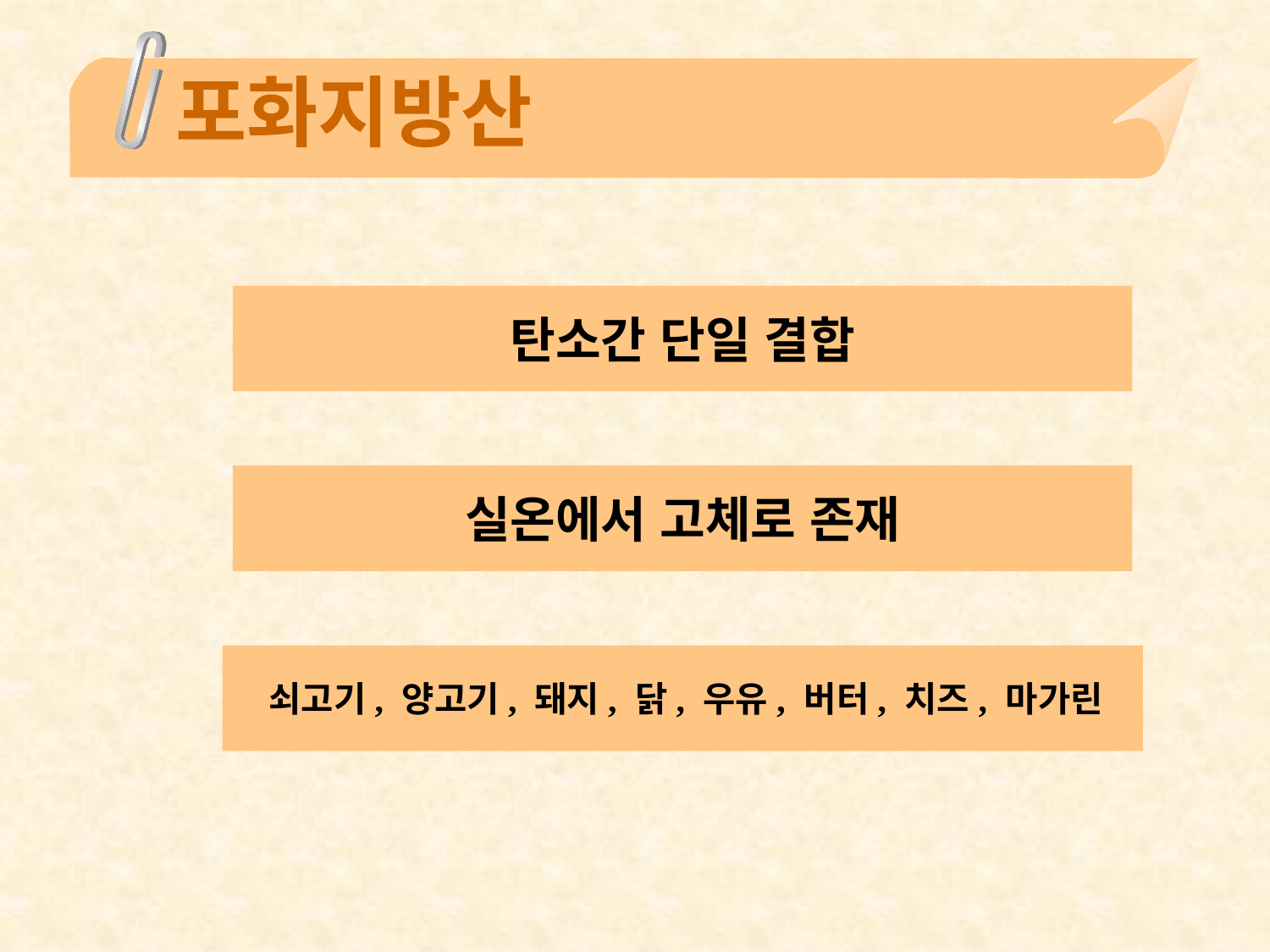

# 포화지방산
탄소간 단일 결합
실온에서 고체로 존재
 쇠고기, 양고기, 돼지, 닭, 우유, 버터, 치즈, 마가린